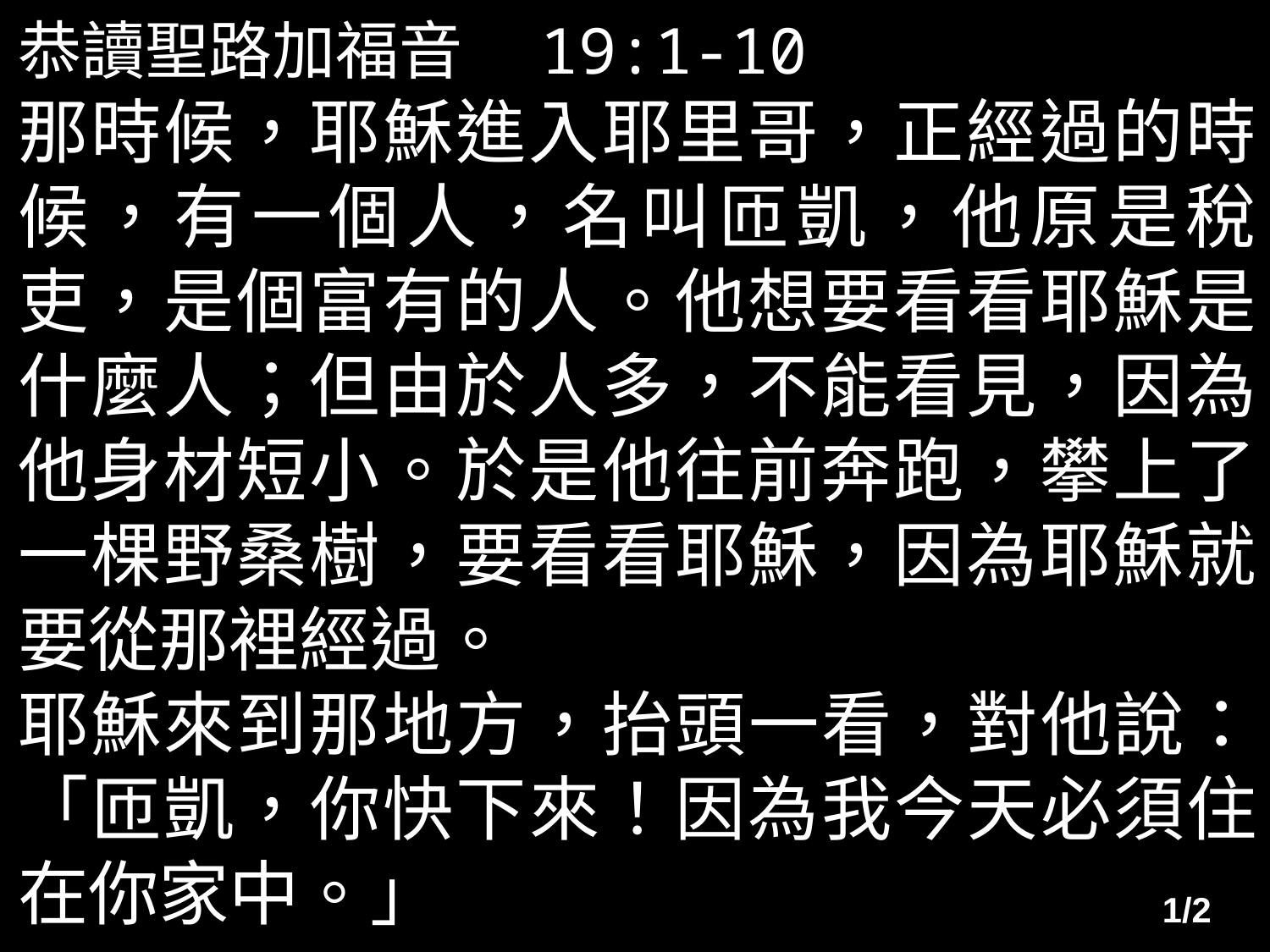

恭讀聖路加福音　19:1-10
那時候，耶穌進入耶里哥，正經過的時候，有一個人，名叫匝凱，他原是稅吏，是個富有的人。他想要看看耶穌是什麼人；但由於人多，不能看見，因為他身材短小。於是他往前奔跑，攀上了一棵野桑樹，要看看耶穌，因為耶穌就要從那裡經過。
耶穌來到那地方，抬頭一看，對他說：「匝凱，你快下來！因為我今天必須住在你家中。」
1/2